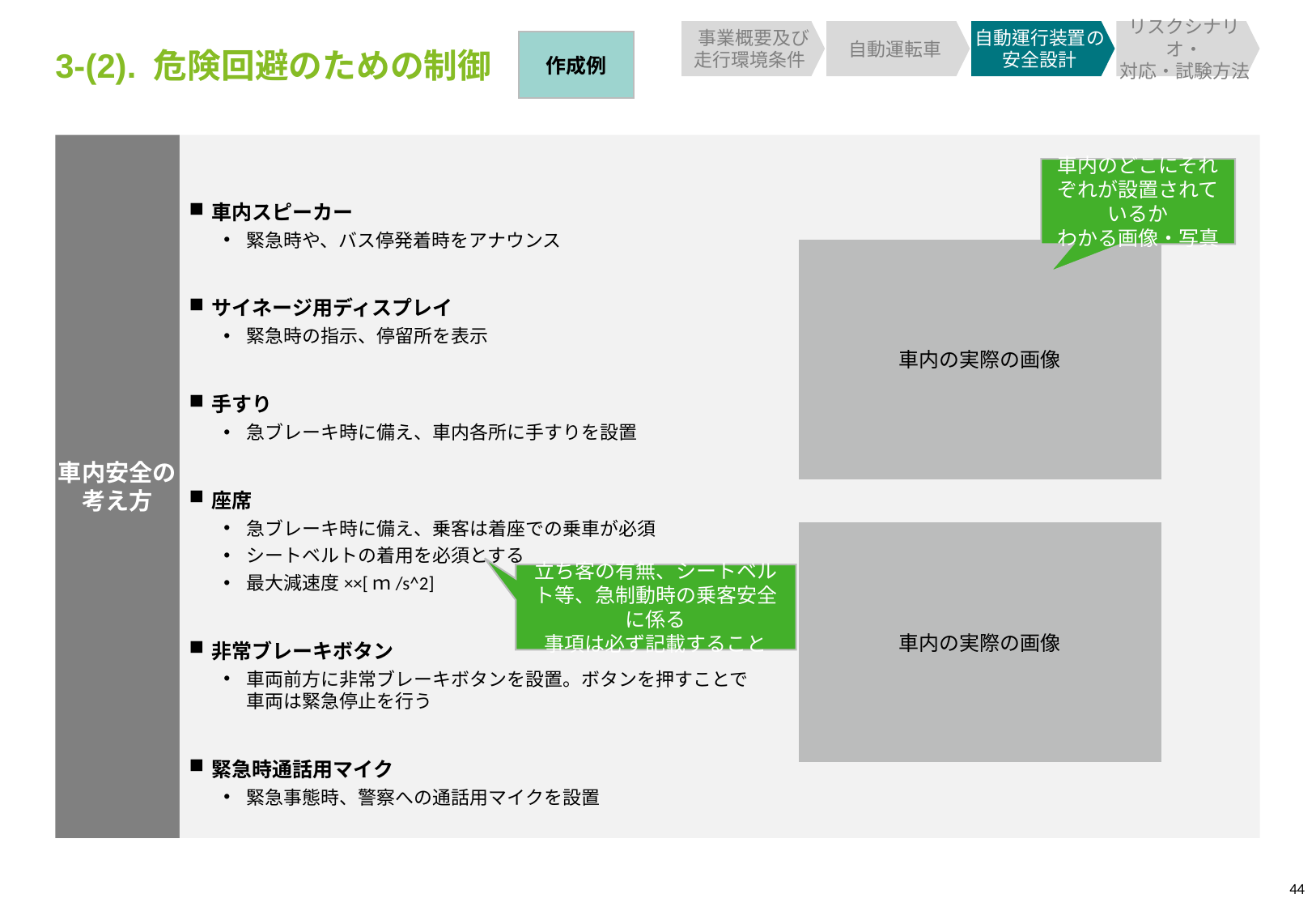

事業概要及び
走行環境条件
自動運転車
自動運行装置の安全設計
リスクシナリオ・
対応・試験方法
作成例
3-(2). 危険回避のための制御

車内スピーカー
緊急時や、バス停発着時をアナウンス

サイネージ用ディスプレイ
緊急時の指示、停留所を表示

手すり
急ブレーキ時に備え、車内各所に手すりを設置

座席
急ブレーキ時に備え、乗客は着座での乗車が必須
シートベルトの着用を必須とする
最大減速度××[ｍ/s^2]

非常ブレーキボタン
車両前方に非常ブレーキボタンを設置。ボタンを押すことで
車両は緊急停止を行う

緊急時通話用マイク
緊急事態時、警察への通話用マイクを設置
車内安全の
考え方
車内のどこにそれぞれが設置されているか
わかる画像・写真
車内の実際の画像
車内の実際の画像
立ち客の有無、シートベルト等、急制動時の乗客安全に係る
事項は必ず記載すること
44